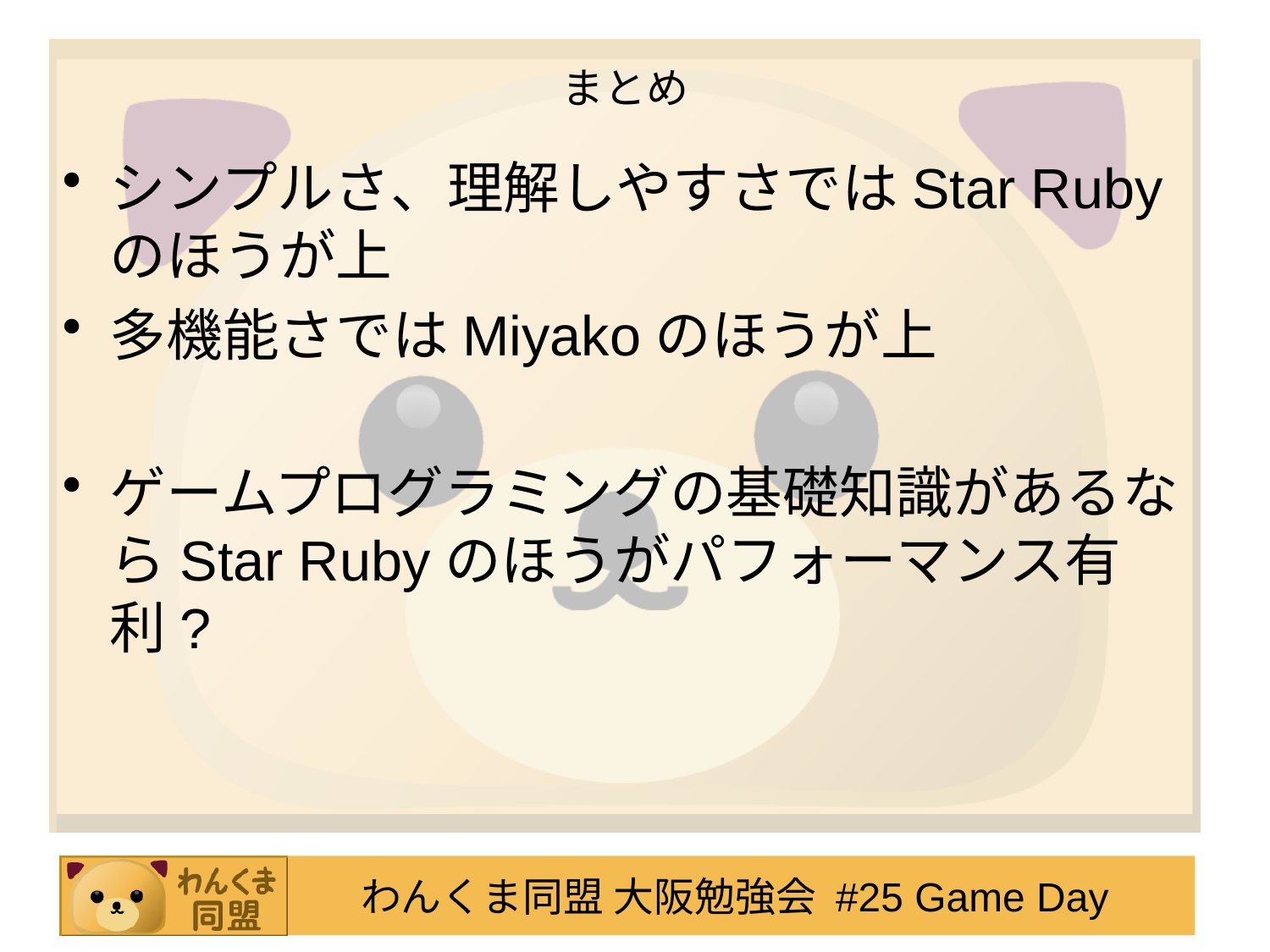

# まとめ
シンプルさ、理解しやすさではStar Rubyのほうが上
多機能さではMiyakoのほうが上

ゲームプログラミングの基礎知識があるならStar Rubyのほうがパフォーマンス有利?